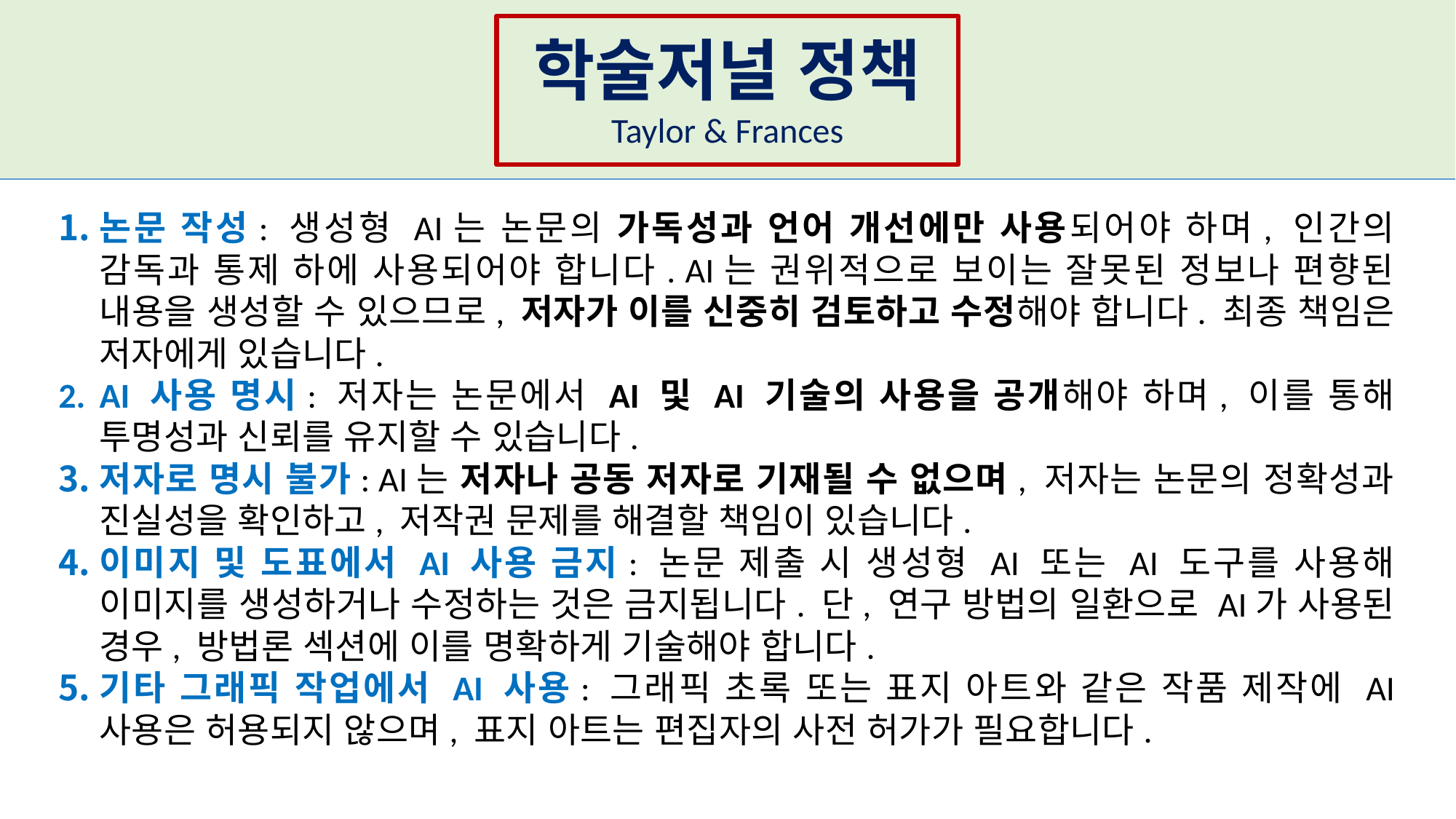

학술저널 정책
Taylor & Frances

논문 작성: 생성형 AI는 논문의 가독성과 언어 개선에만 사용되어야 하며, 인간의 감독과 통제 하에 사용되어야 합니다. AI는 권위적으로 보이는 잘못된 정보나 편향된 내용을 생성할 수 있으므로, 저자가 이를 신중히 검토하고 수정해야 합니다. 최종 책임은 저자에게 있습니다.
AI 사용 명시: 저자는 논문에서 AI 및 AI 기술의 사용을 공개해야 하며, 이를 통해 투명성과 신뢰를 유지할 수 있습니다.
저자로 명시 불가: AI는 저자나 공동 저자로 기재될 수 없으며, 저자는 논문의 정확성과 진실성을 확인하고, 저작권 문제를 해결할 책임이 있습니다.
이미지 및 도표에서 AI 사용 금지: 논문 제출 시 생성형 AI 또는 AI 도구를 사용해 이미지를 생성하거나 수정하는 것은 금지됩니다. 단, 연구 방법의 일환으로 AI가 사용된 경우, 방법론 섹션에 이를 명확하게 기술해야 합니다.
기타 그래픽 작업에서 AI 사용: 그래픽 초록 또는 표지 아트와 같은 작품 제작에 AI 사용은 허용되지 않으며, 표지 아트는 편집자의 사전 허가가 필요합니다.